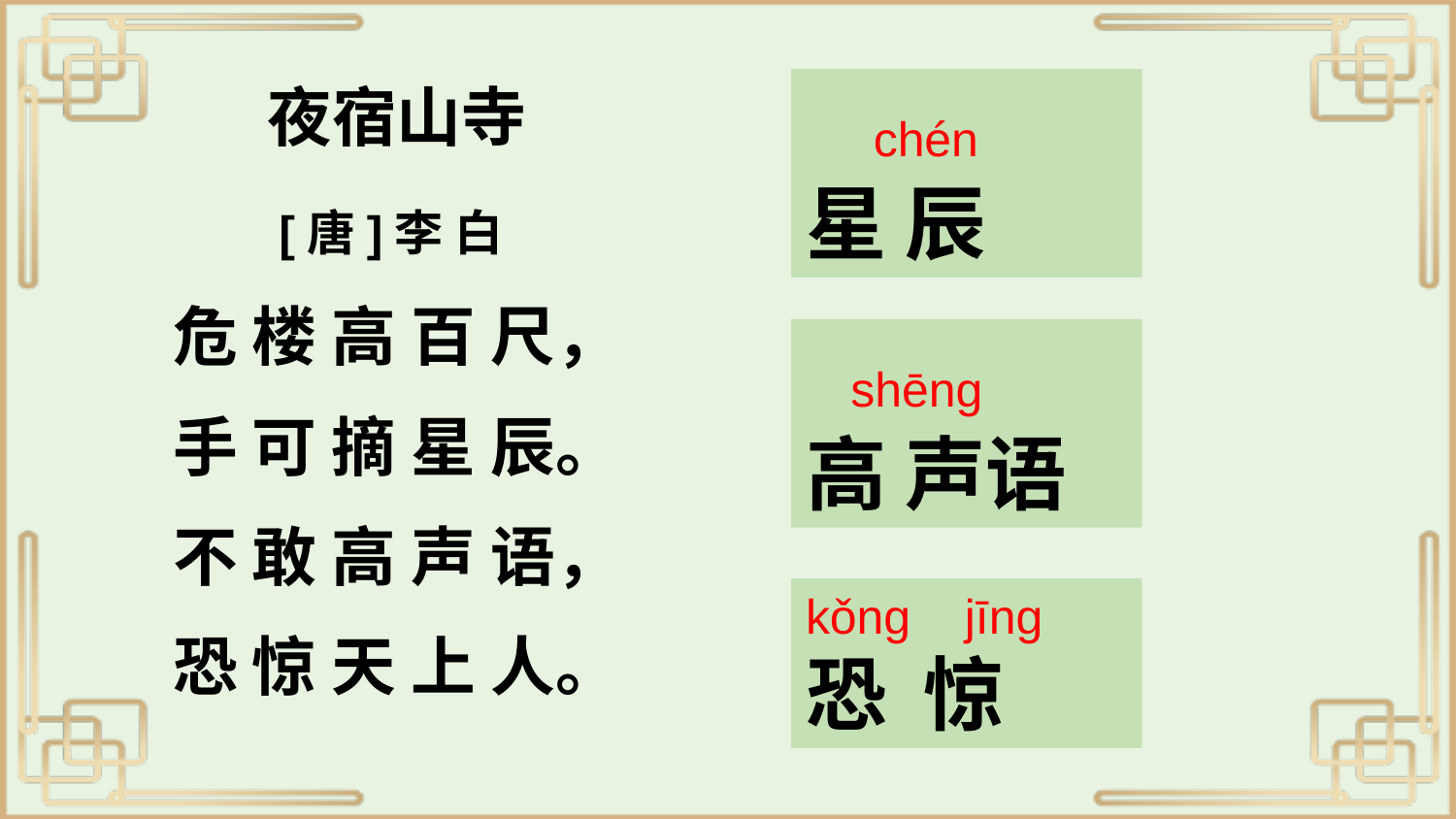

夜宿山寺
 [唐]李 白
 危 楼 高 百 尺，
 手 可 摘 星 辰。
 不 敢 高 声 语，
 恐 惊 天 上 人。
   chén
星 辰
  shēnɡ
高 声语
kǒnɡ    jīnɡ
恐  惊